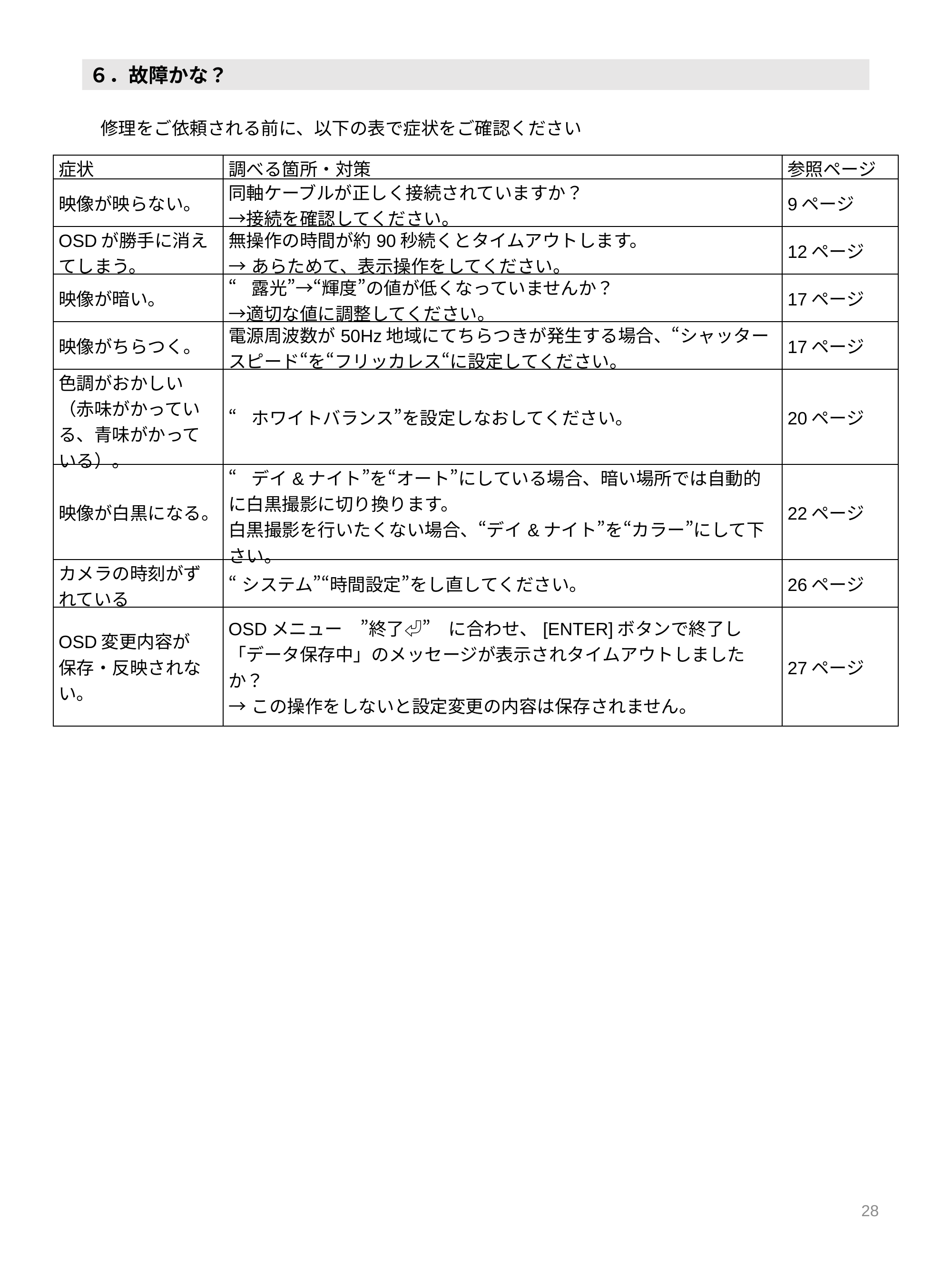

６．故障かな？
修理をご依頼される前に、以下の表で症状をご確認ください
| 症状 | 調べる箇所・対策 | 参照ページ |
| --- | --- | --- |
| 映像が映らない。 | 同軸ケーブルが正しく接続されていますか？ →接続を確認してください。 | 9ページ |
| OSDが勝手に消えてしまう。 | 無操作の時間が約90秒続くとタイムアウトします。 →あらためて、表示操作をしてください。 | 12ページ |
| 映像が暗い。 | “露光”→“輝度”の値が低くなっていませんか？ →適切な値に調整してください。 | 17ページ |
| 映像がちらつく。 | 電源周波数が50Hz地域にてちらつきが発生する場合、“シャッタースピード“を“フリッカレス“に設定してください。 | 17ページ |
| 色調がおかしい （赤味がかっている、青味がかっている）。 | “ホワイトバランス”を設定しなおしてください。 | 20ページ |
| 映像が白黒になる。 | “デイ&ナイト”を“オート”にしている場合、暗い場所では自動的に白黒撮影に切り換ります。 白黒撮影を行いたくない場合、“デイ&ナイト”を“カラー”にして下さい。 | 22ページ |
| カメラの時刻がずれている | “システム”“時間設定”をし直してください。 | 26ページ |
| OSD変更内容が 保存・反映されない。 | OSDメニュー　”終了⏎”　に合わせ、[ENTER]ボタンで終了し 「データ保存中」のメッセージが表示されタイムアウトしましたか？ →この操作をしないと設定変更の内容は保存されません。 | 27ページ |
28